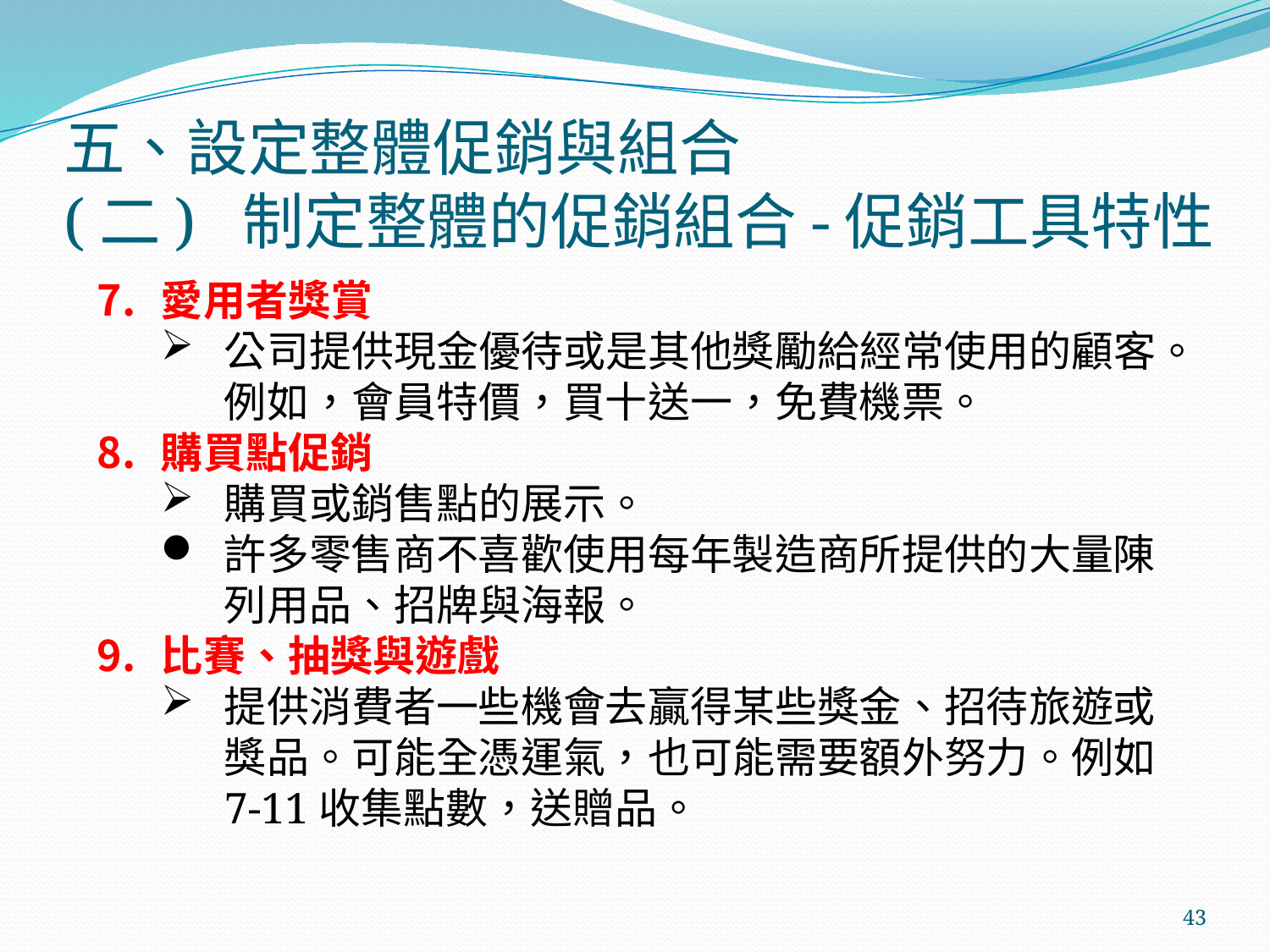

# 五、設定整體促銷與組合 (二)  制定整體的促銷組合-促銷工具特性
愛用者獎賞
公司提供現金優待或是其他獎勵給經常使用的顧客。例如，會員特價，買十送一，免費機票。
購買點促銷
購買或銷售點的展示。
許多零售商不喜歡使用每年製造商所提供的大量陳列用品、招牌與海報。
比賽、抽獎與遊戲
提供消費者一些機會去贏得某些獎金、招待旅遊或獎品。可能全憑運氣，也可能需要額外努力。例如7-11收集點數，送贈品。
43